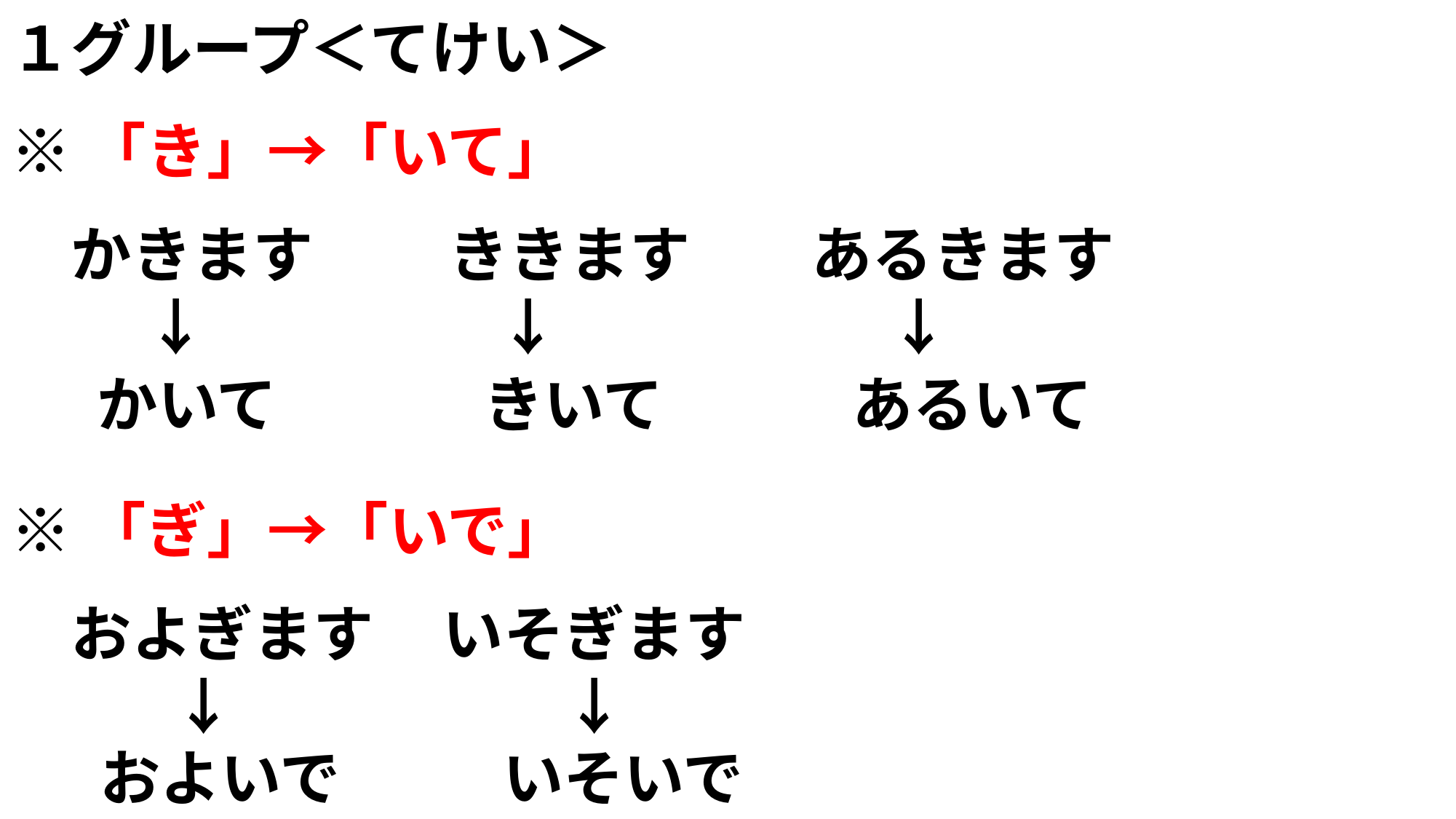

１グループ＜てけい＞

※「き」→「いて」

　かきます　 　ききます　　あるきます
　　 ↓　　  　      ↓　　　　　  ↓

かいて
きいて
あるいて
※「ぎ」→「いで」

　およぎます     いそぎます
　　   ↓　　　　　  ↓
およいで
いそいで